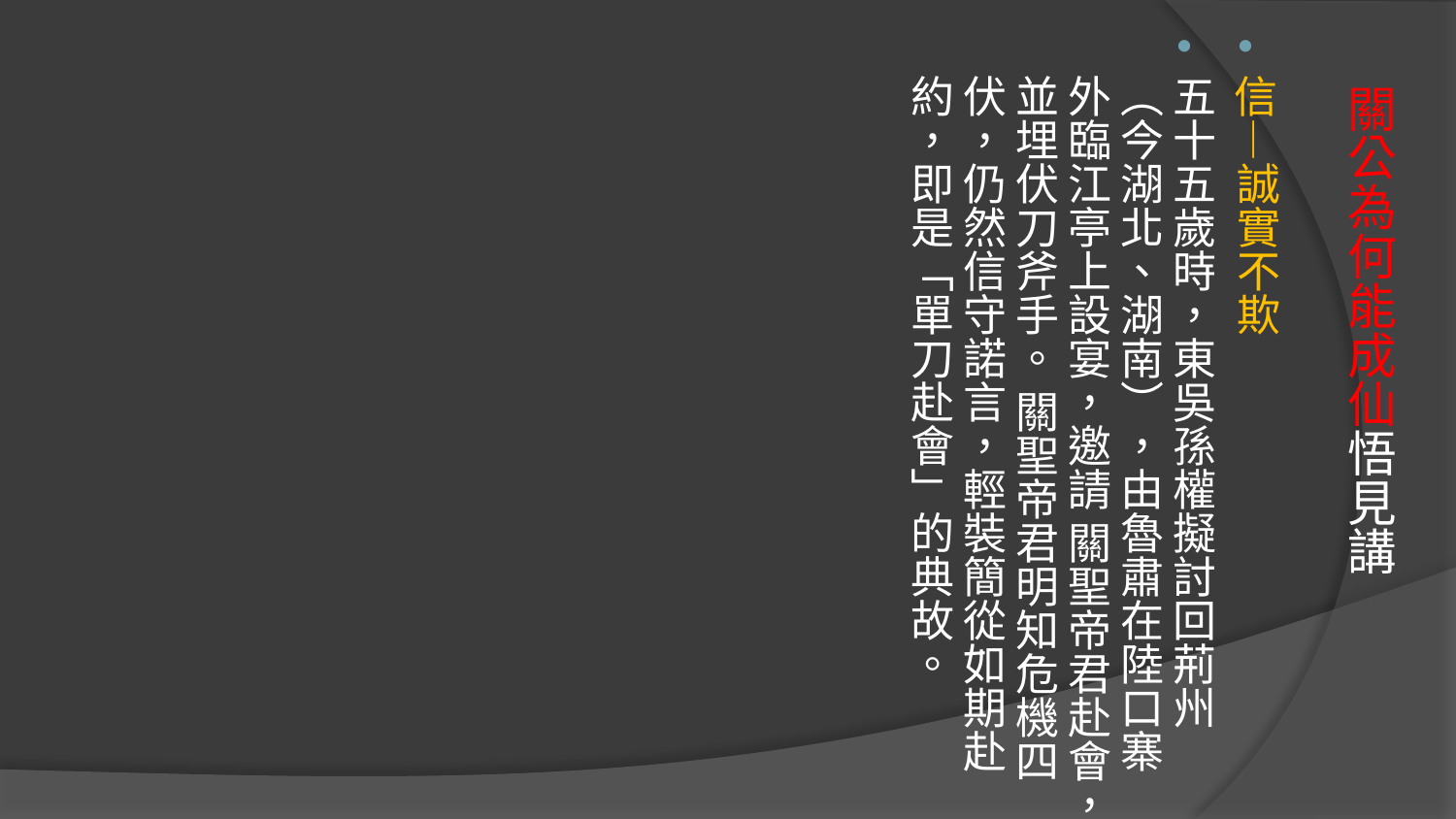

信—誠實不欺
五十五歲時，東吳孫權擬討回荊州（今湖北、湖南），由魯肅在陸口寨外臨江亭上設宴，邀請 關聖帝君赴會，並埋伏刀斧手。 關聖帝君明知危機四伏，仍然信守諾言，輕裝簡從如期赴約，即是「單刀赴會」的典故。

# 關公為何能成仙悟見講